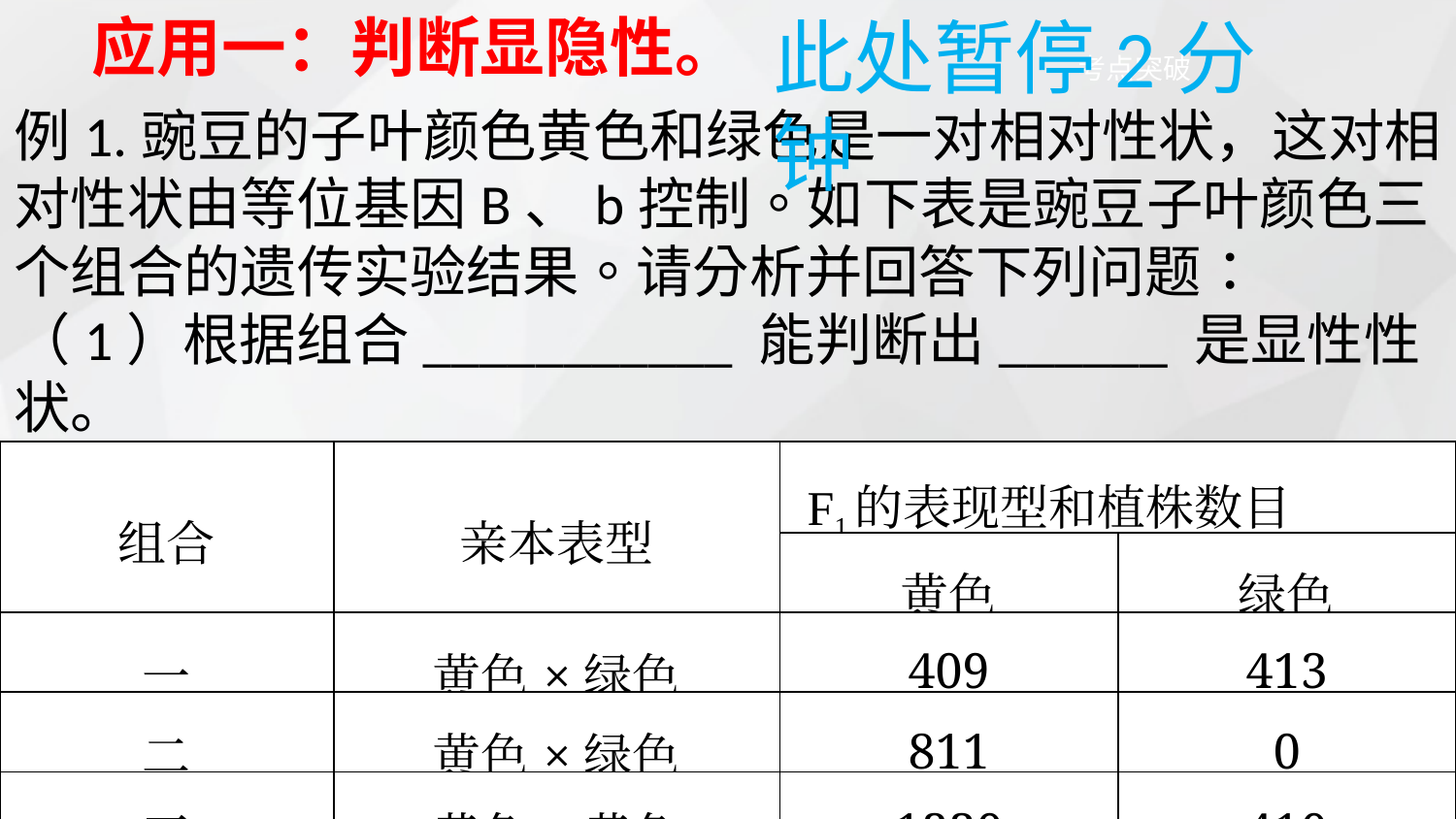

应用一：判断显隐性。
此处暂停2分钟
例1.豌豆的子叶颜色黄色和绿色是一对相对性状，这对相对性状由等位基因B、b控制。如下表是豌豆子叶颜色三个组合的遗传实验结果。请分析并回答下列问题：
（1）根据组合___________ 能判断出______ 是显性性状。

| 组合 | 亲本表型 | F1的表现型和植株数目 |  |
| --- | --- | --- | --- |
|  |  | 黄色 | 绿色 |
| 一 | 黄色×绿色 | 409 | 413 |
| 二 | 黄色×绿色 | 811 | 0 |
| 三 | 黄色×黄色 | 1230 | 410 |